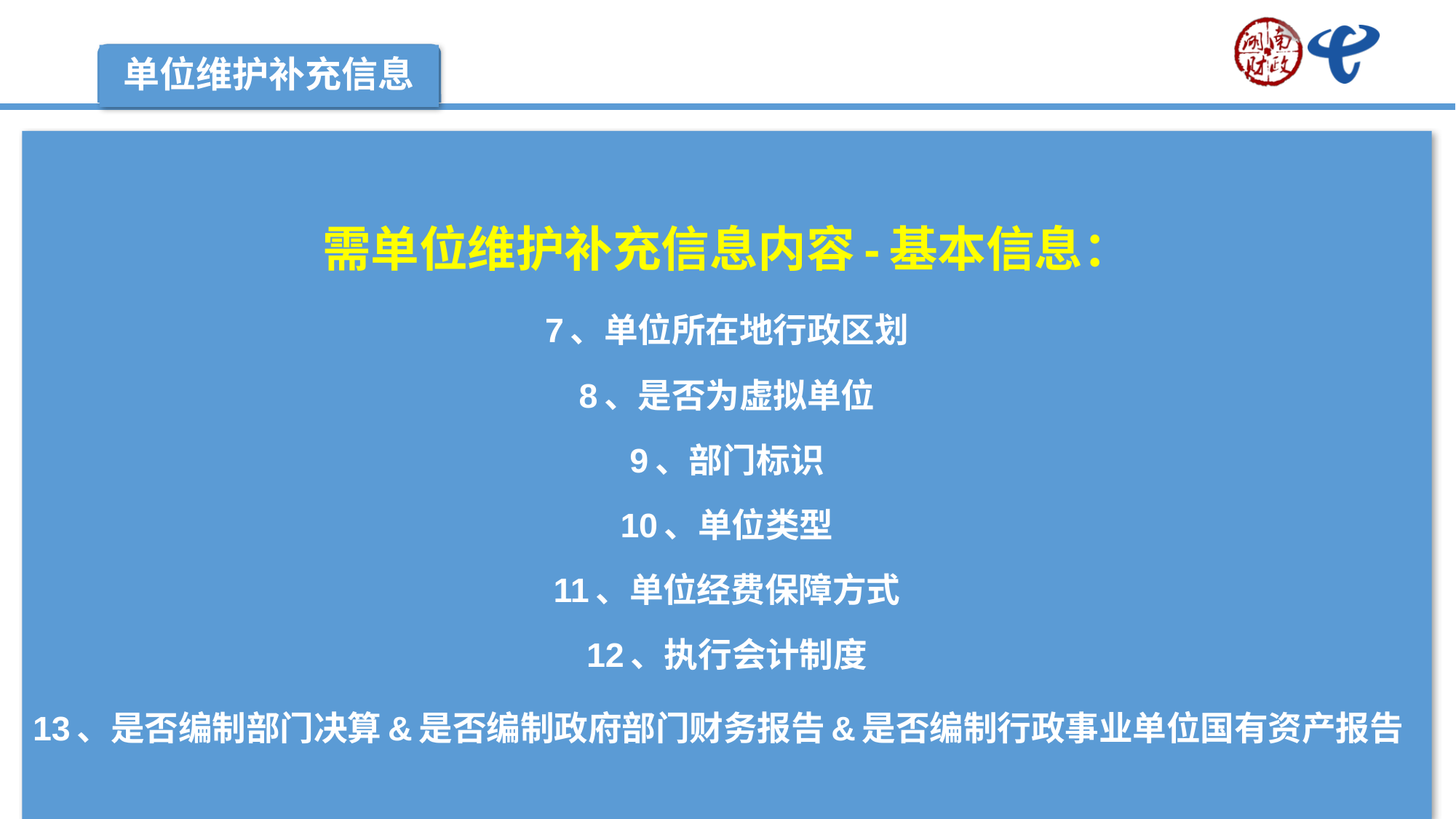

单位维护补充信息

需单位维护补充信息内容-基本信息：
7、单位所在地行政区划
8、是否为虚拟单位
9、部门标识
10、单位类型
11、单位经费保障方式
12、执行会计制度
13、是否编制部门决算&是否编制政府部门财务报告&是否编制行政事业单位国有资产报告